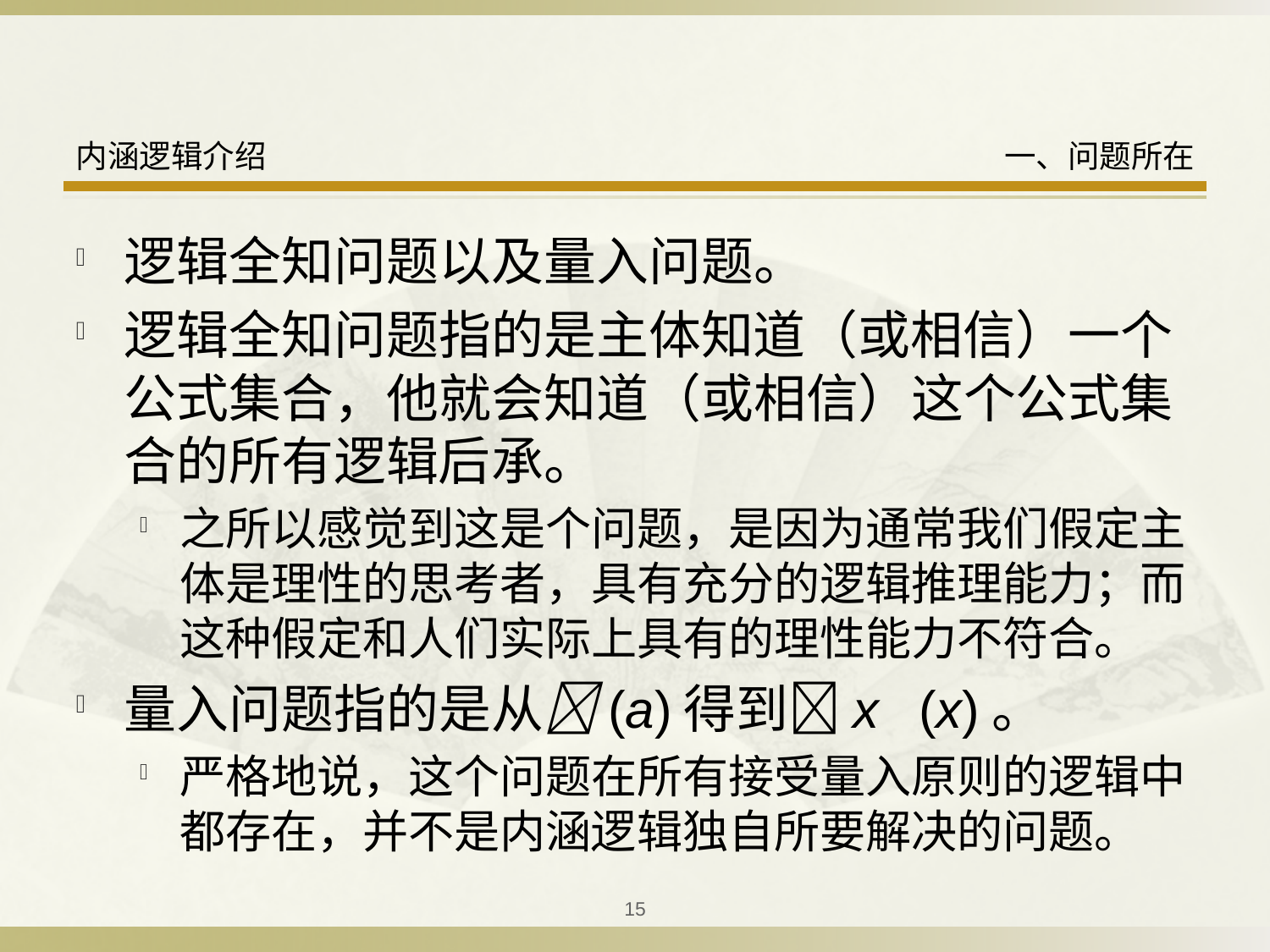

逻辑全知问题以及量入问题。
逻辑全知问题指的是主体知道（或相信）一个公式集合，他就会知道（或相信）这个公式集合的所有逻辑后承。
之所以感觉到这是个问题，是因为通常我们假定主体是理性的思考者，具有充分的逻辑推理能力；而这种假定和人们实际上具有的理性能力不符合。
量入问题指的是从ϕ(a)得到∃xϕ(x)。
严格地说，这个问题在所有接受量入原则的逻辑中都存在，并不是内涵逻辑独自所要解决的问题。

15